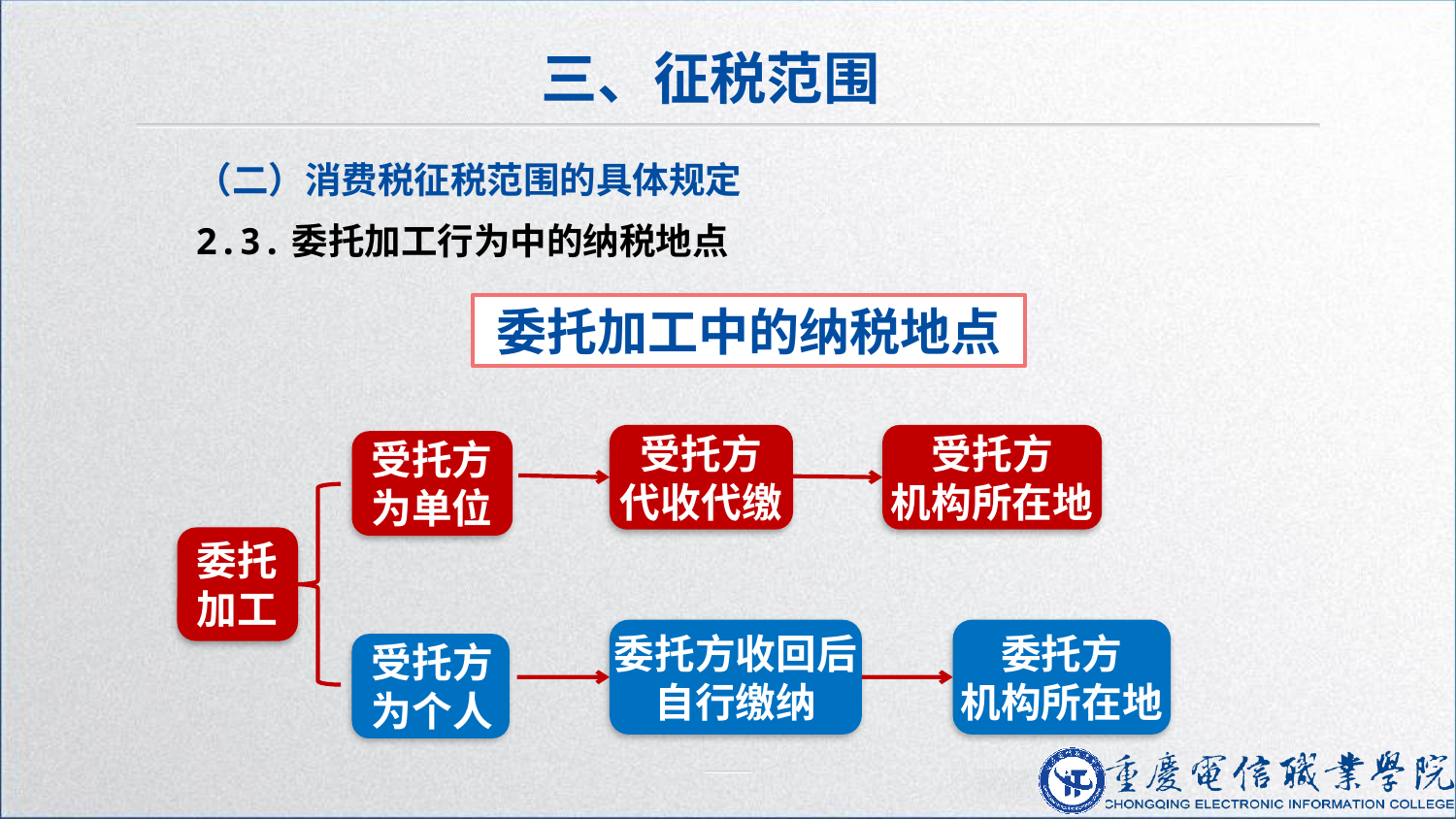

三、征税范围
（二）消费税征税范围的具体规定
2.3.委托加工行为中的纳税地点
委托加工中的纳税地点
受托方
代收代缴
受托方
机构所在地
受托方
为单位

委托
加工
委托方收回后
自行缴纳
委托方
机构所在地
受托方
为个人